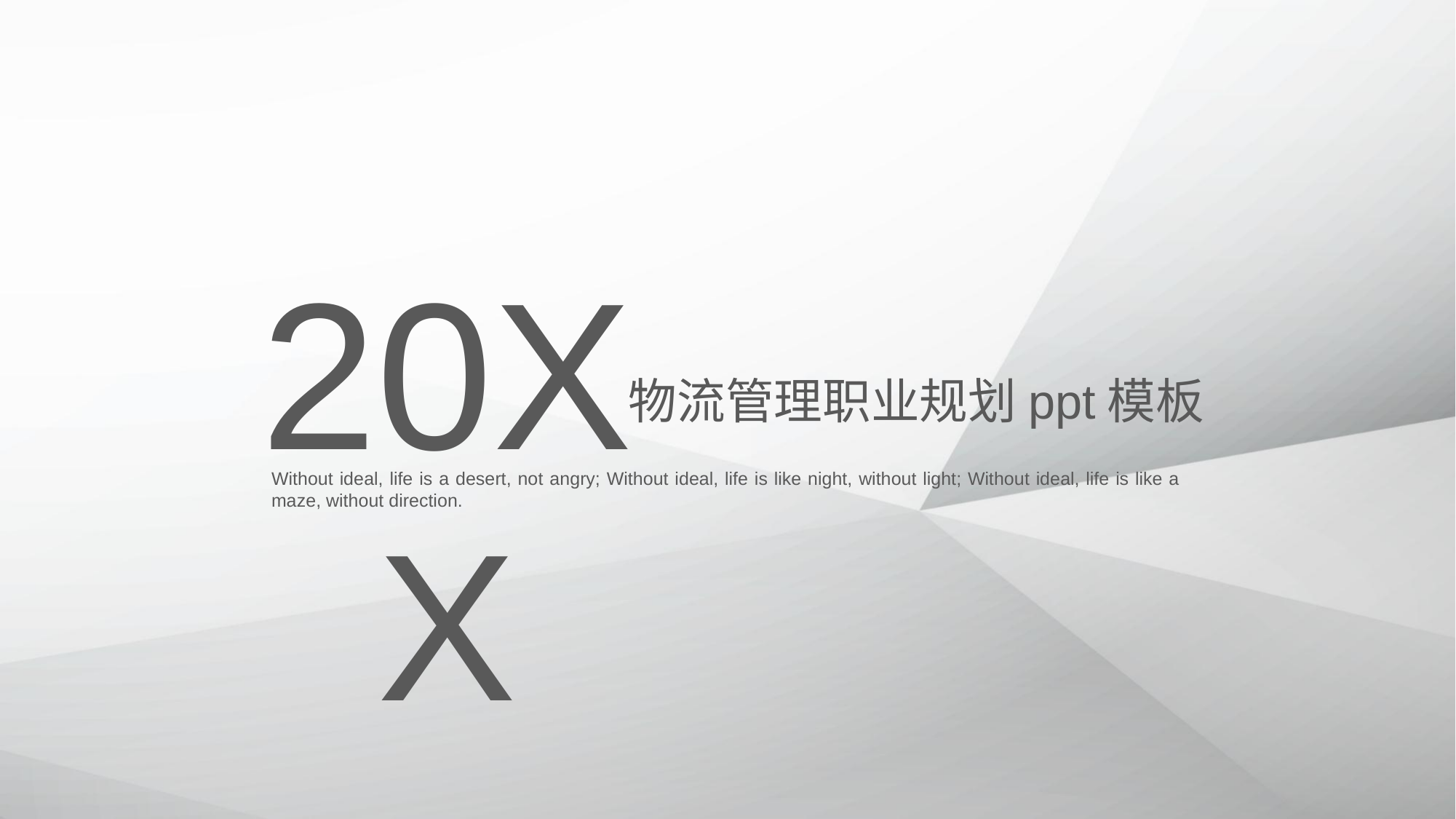

20XX
物流管理职业规划ppt模板
Without ideal, life is a desert, not angry; Without ideal, life is like night, without light; Without ideal, life is like a maze, without direction.